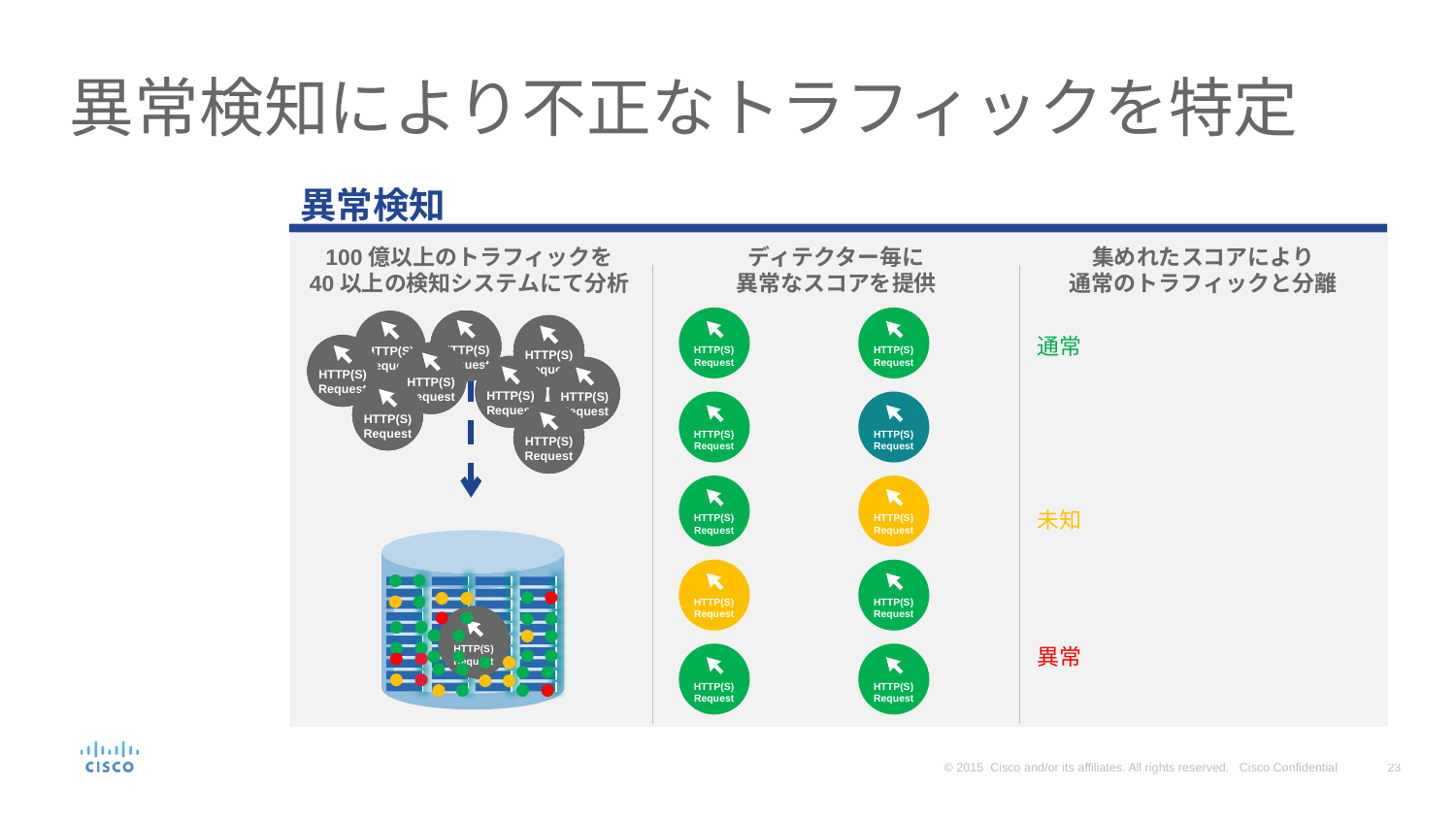

# 異常検知により不正なトラフィックを特定

異常検知

100億以上のトラフィックを
40以上の検知システムにて分析
ディテクター毎に
異常なスコアを提供
集めれたスコアにより
通常のトラフィックと分離
HTTP(S)
Request

HTTP(S)
Request

HTTP(S)
Request

HTTP(S)
Request

HTTP(S)
Request

HTTP(S)
Request

HTTP(S)
Request

HTTP(S)
Request

HTTP(S)
Request

HTTP(S)
Request

HTTP(S)
Request

CWS PREMIUM
During
After

AMP

AMP
File Reputation
Layer 1
CTA
Dynamic Malware
Analysis
File
Retrospection
 Layer 2
CTA
CTA
Layer 3
Anomaly
detection
Trust
modeling
Event classification
Entity modeling
Relationship modeling

HTTP(S)
Request

HTTP(S)
Request

HTTP(S)
Request

HTTP(S)
Request

通常
HTTP(S)
Request

HTTP(S)
Request

HTTP(S)
Request

HTTP(S)
Request

HTTP(S)
Request

HTTP(S)
Request

HTTP(S)
Request

HTTP(S)
Request

HTTP(S)
Request

HTTP(S)
Request

HTTP(S)
Request

HTTP(S)
Request

HTTP(S)
Request

HTTP(S)
Request

HTTP(S)
Request

HTTP(S)
Request

HTTP(S)
Request

HTTP(S)
Request

HTTP(S)
Request

HTTP(S)
Request

HTTP(S)
Request

HTTP(S)
Request

HTTP(S)
Request

HTTP(S)
Request

HTTP(S)
Request

HTTP(S)
Request

HTTP(S)
Request

HTTP(S)
Request

未知

HTTP(S)
Request

HTTP(S)
Request

HTTP(S)
Request

HTTP(S)
Request

HTTP(S)
Request

HTTP(S)
Request

HTTP(S)
Request

HTTP(S)
Request

HTTP(S)
Request

HTTP(S)
Request

HTTP(S)
Request

HTTP(S)
Request

異常
HTTP(S)
Request

HTTP(S)
Request